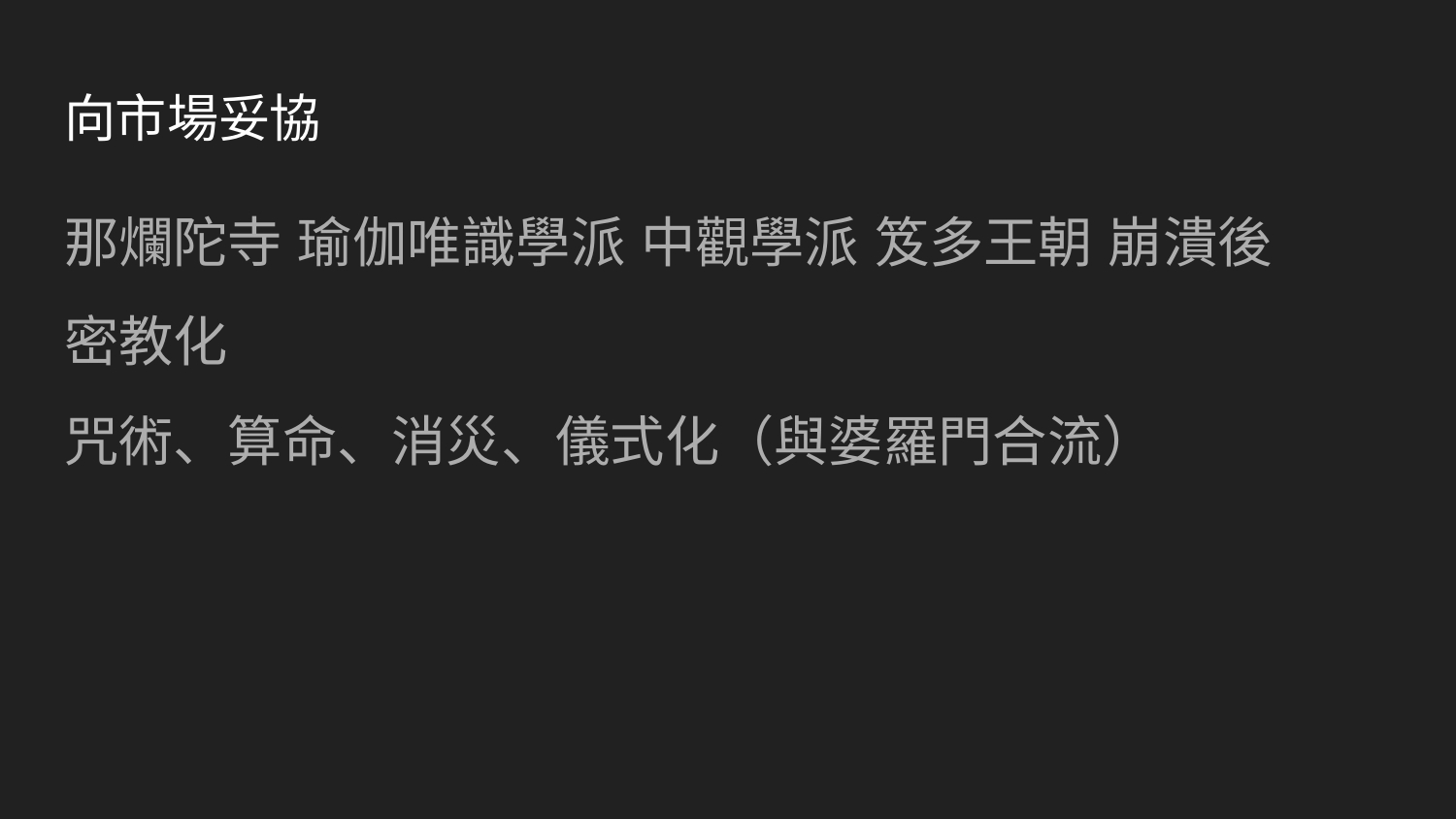

# 向市場妥協
那爛陀寺 瑜伽唯識學派 中觀學派 笈多王朝 崩潰後
密教化
咒術、算命、消災、儀式化（與婆羅門合流）